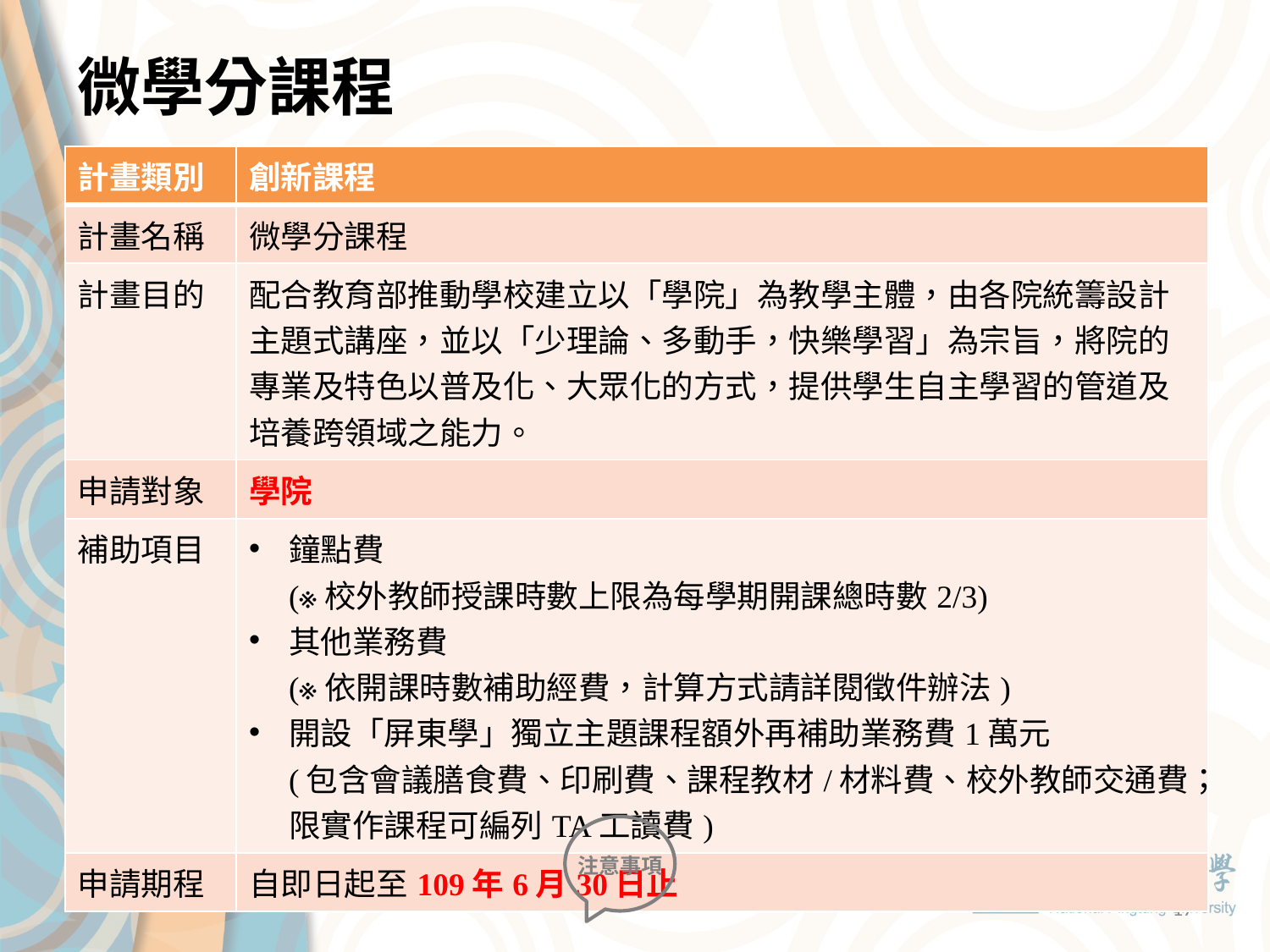

# 微學分課程
| 計畫類別 | 創新課程 |
| --- | --- |
| 計畫名稱 | 微學分課程 |
| 計畫目的 | 配合教育部推動學校建立以「學院」為教學主體，由各院統籌設計主題式講座，並以「少理論、多動手，快樂學習」為宗旨，將院的專業及特色以普及化、大眾化的方式，提供學生自主學習的管道及培養跨領域之能力。 |
| 申請對象 | 學院 |
| 補助項目 | 鐘點費 (※校外教師授課時數上限為每學期開課總時數2/3) 其他業務費 (※依開課時數補助經費，計算方式請詳閱徵件辦法) 開設「屏東學」獨立主題課程額外再補助業務費1萬元 (包含會議膳食費、印刷費、課程教材/材料費、校外教師交通費；限實作課程可編列TA工讀費) |
| 申請期程 | 自即日起至109年6月30日止 |

注意事項
17